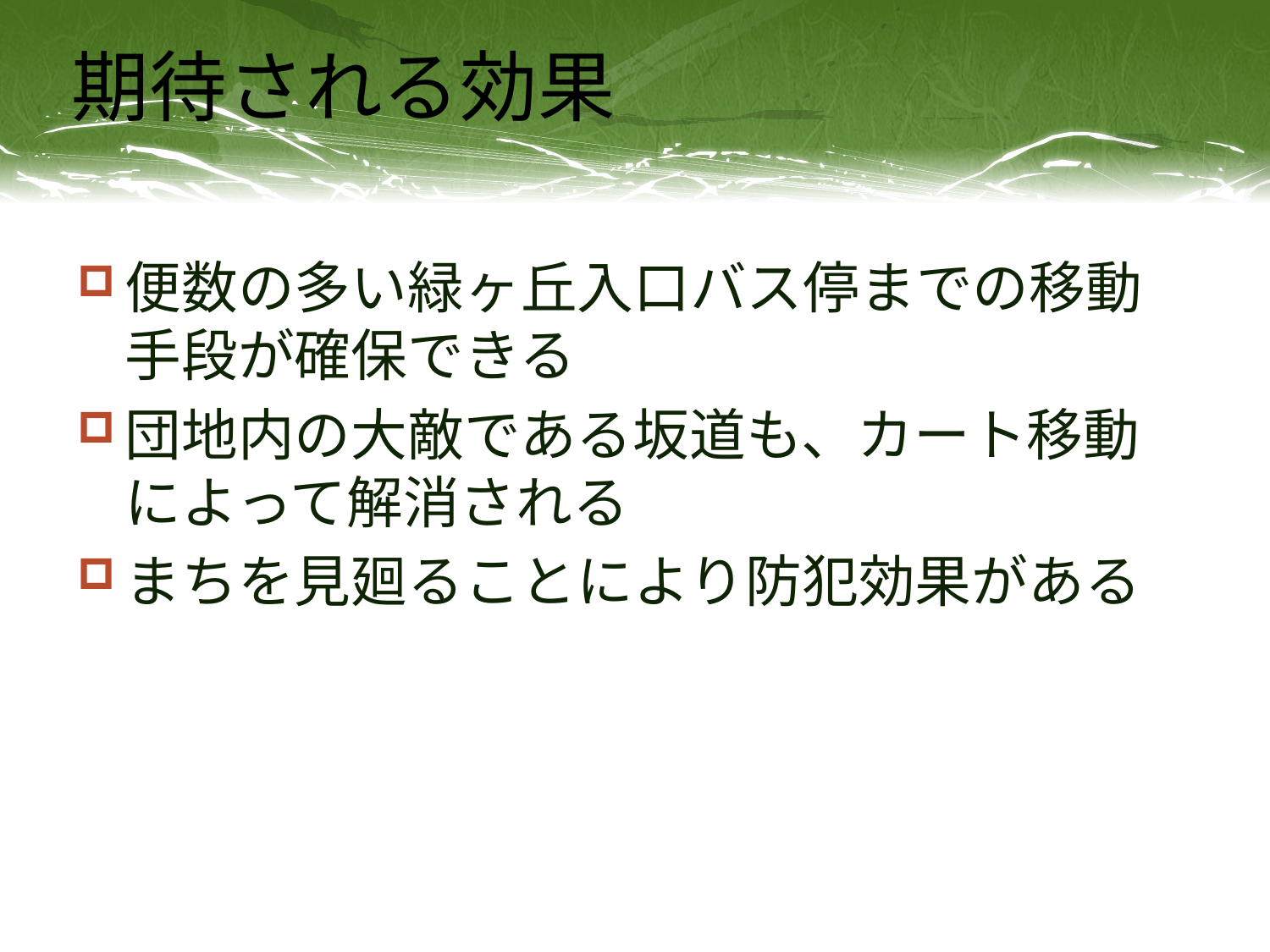

# 期待される効果
便数の多い緑ヶ丘入口バス停までの移動手段が確保できる
団地内の大敵である坂道も、カート移動によって解消される
まちを見廻ることにより防犯効果がある